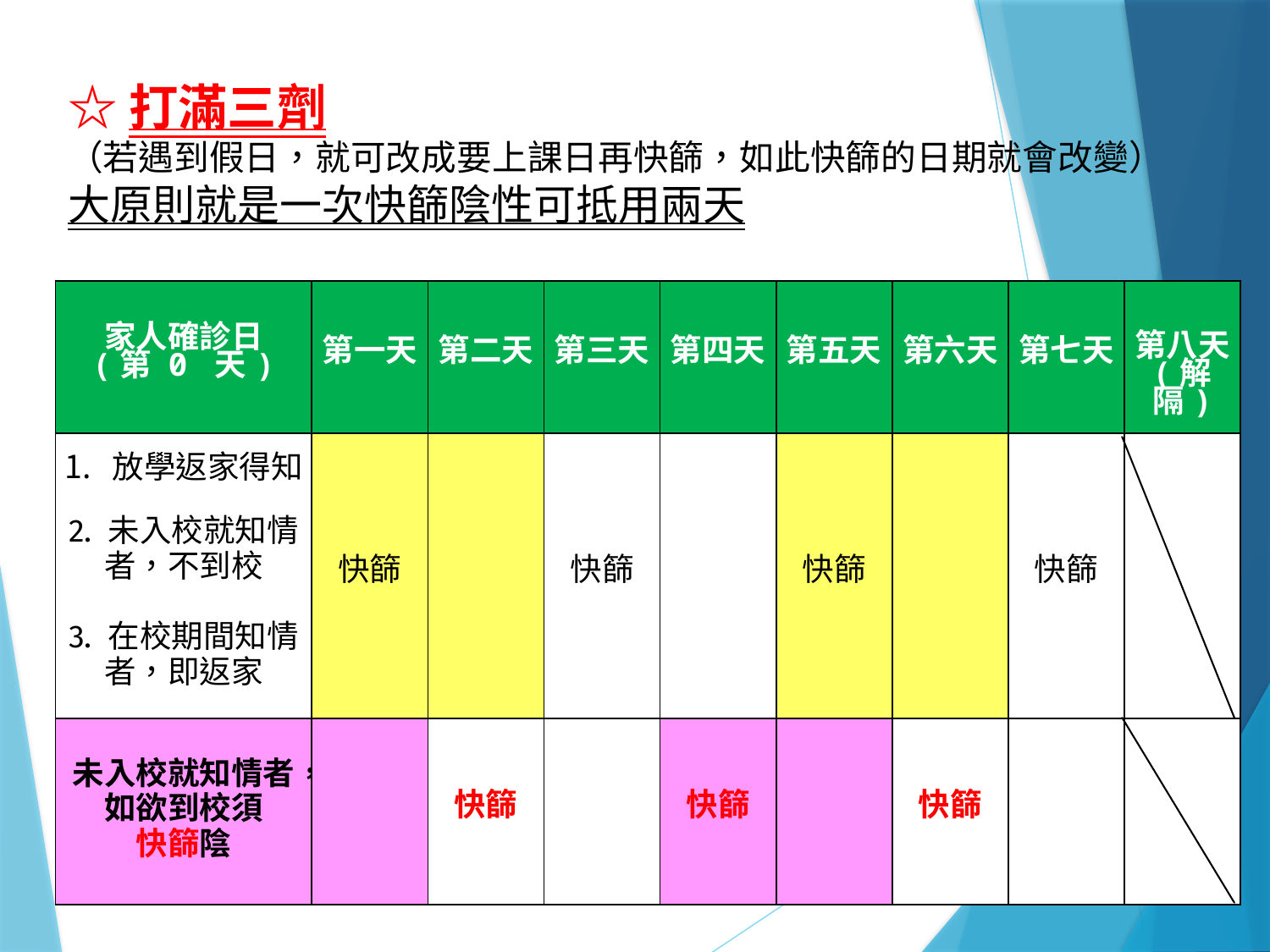

☆打滿三劑
（若遇到假日，就可改成要上課日再快篩，如此快篩的日期就會改變）
大原則就是一次快篩陰性可抵用兩天
| 家人確診日 (第 0 天) | 第一天 | 第二天 | 第三天 | 第四天 | 第五天 | 第六天 | 第七天 | 第八天 (解隔) |
| --- | --- | --- | --- | --- | --- | --- | --- | --- |
| 放學返家得知 2. 未入校就知情 者，不到校 3. 在校期間知情 者，即返家 | 快篩 |  | 快篩 |  | 快篩 |  | 快篩 |  |
| 未入校就知情者， 如欲到校須 快篩陰 |  | 快篩 |  | 快篩 |  | 快篩 |  |  |